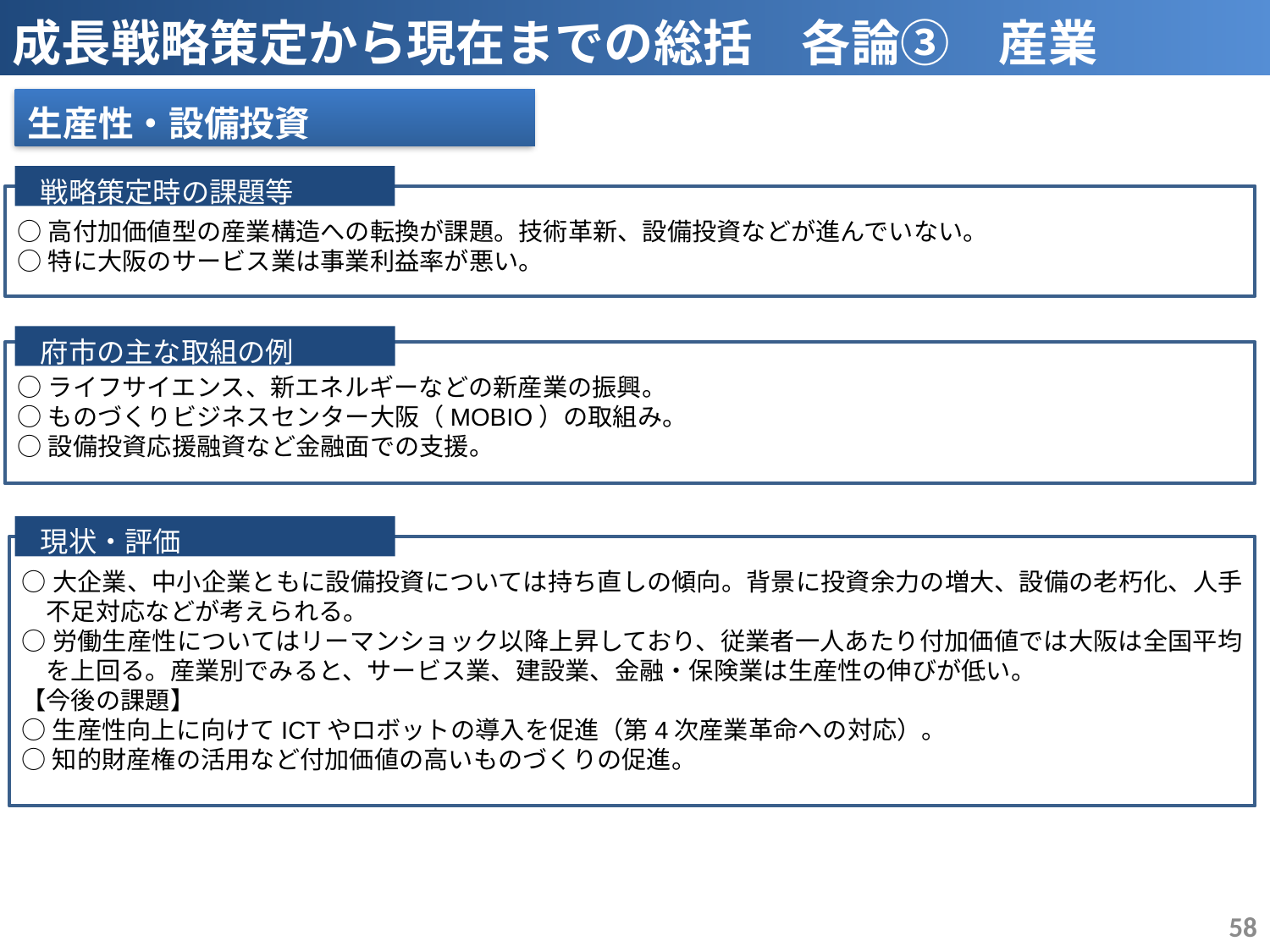

成長戦略策定から現在までの総括　各論③　産業
生産性・設備投資
 戦略策定時の課題等
○高付加価値型の産業構造への転換が課題。技術革新、設備投資などが進んでいない。
○特に大阪のサービス業は事業利益率が悪い。
 府市の主な取組の例
○ライフサイエンス、新エネルギーなどの新産業の振興。
○ものづくりビジネスセンター大阪（MOBIO）の取組み。
○設備投資応援融資など金融面での支援。
 現状・評価
○大企業、中小企業ともに設備投資については持ち直しの傾向。背景に投資余力の増大、設備の老朽化、人手不足対応などが考えられる。
○労働生産性についてはリーマンショック以降上昇しており、従業者一人あたり付加価値では大阪は全国平均を上回る。産業別でみると、サービス業、建設業、金融・保険業は生産性の伸びが低い。
【今後の課題】
○生産性向上に向けてICTやロボットの導入を促進（第4次産業革命への対応）。
○知的財産権の活用など付加価値の高いものづくりの促進。

58